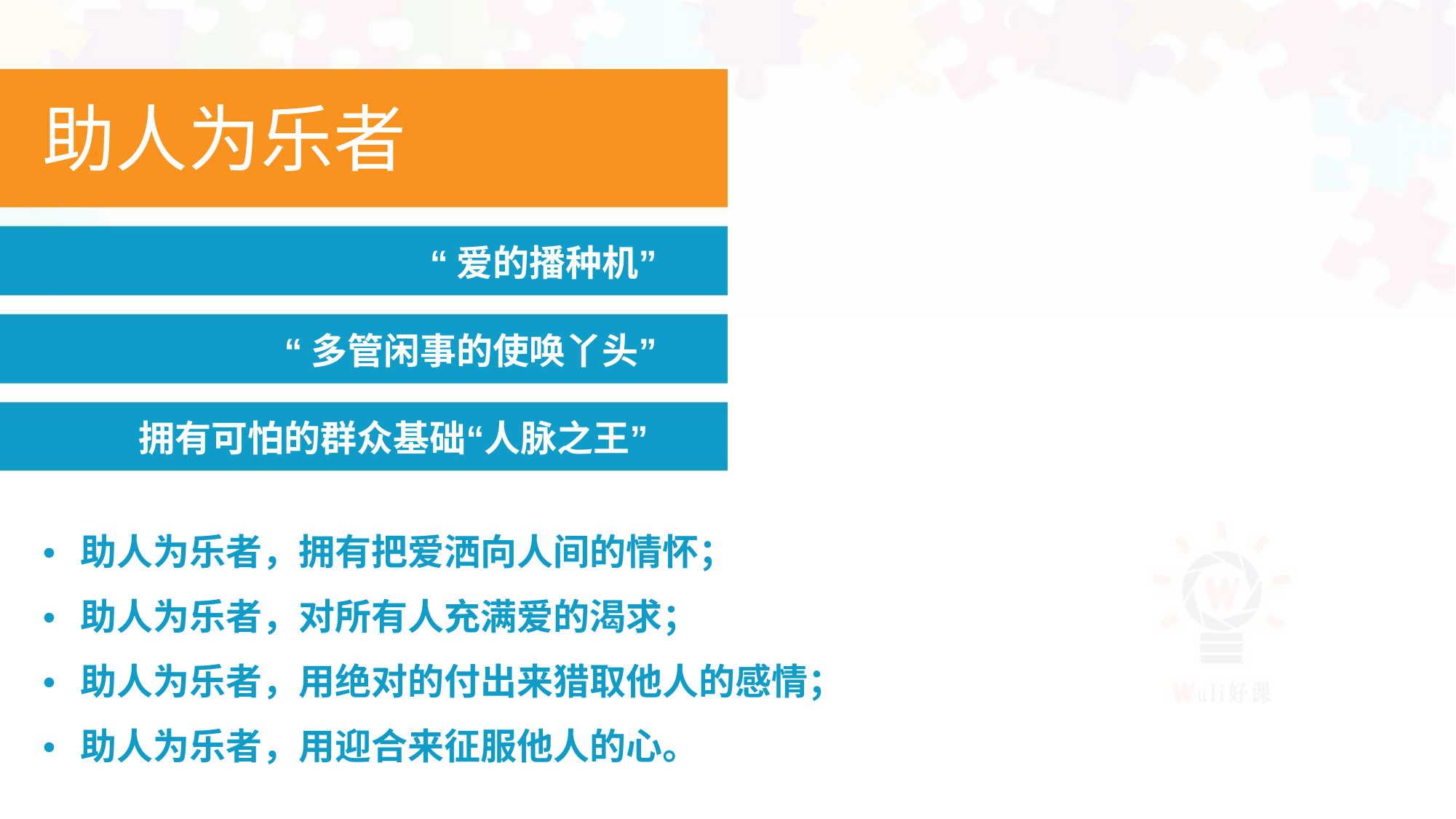

助人为乐者
“爱的播种机”
“多管闲事的使唤丫头”
拥有可怕的群众基础“人脉之王”
• 助人为乐者，拥有把爱洒向人间的情怀；
• 助人为乐者，对所有人充满爱的渴求；
• 助人为乐者，用绝对的付出来猎取他人的感情；
• 助人为乐者，用迎合来征服他人的心。